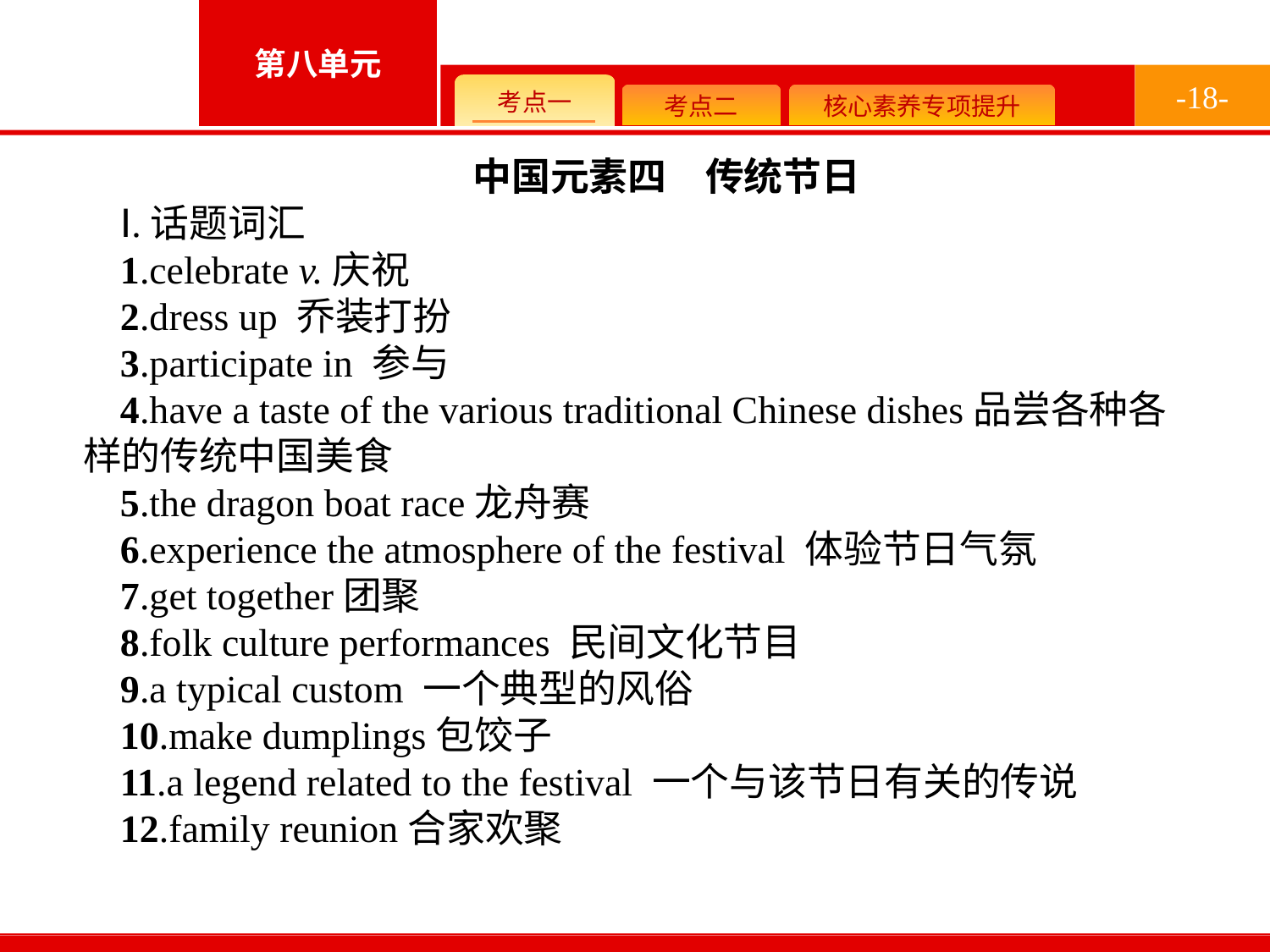

-18-
中国元素四　传统节日
Ⅰ.话题词汇
1.celebrate v.庆祝
2.dress up 乔装打扮
3.participate in 参与
4.have a taste of the various traditional Chinese dishes品尝各种各样的传统中国美食
5.the dragon boat race龙舟赛
6.experience the atmosphere of the festival 体验节日气氛
7.get together团聚
8.folk culture performances 民间文化节目
9.a typical custom 一个典型的风俗
10.make dumplings包饺子
11.a legend related to the festival 一个与该节日有关的传说
12.family reunion合家欢聚